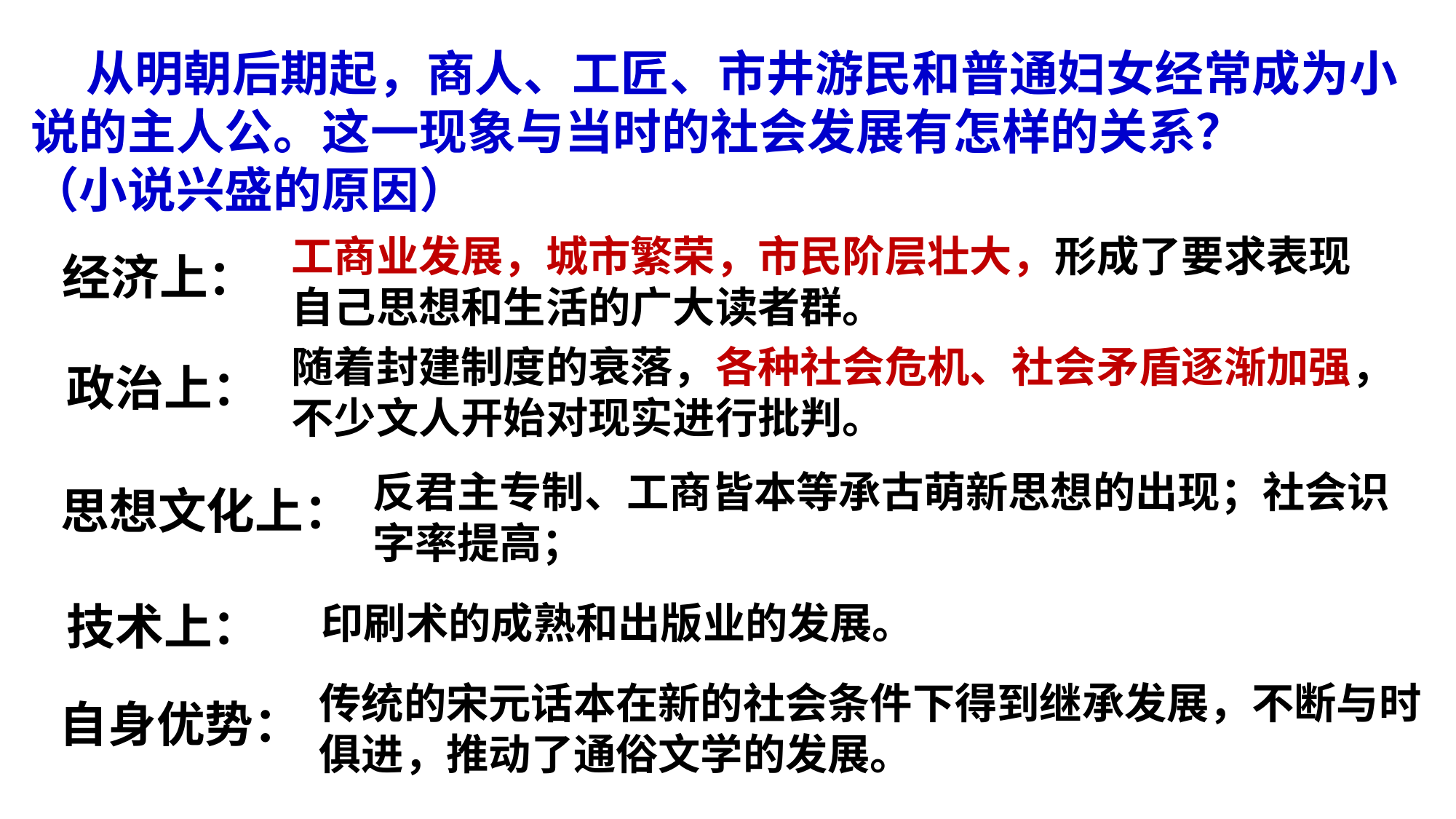

从明朝后期起，商人、工匠、市井游民和普通妇女经常成为小说的主人公。这一现象与当时的社会发展有怎样的关系？
（小说兴盛的原因）
经济上：
工商业发展，城市繁荣，市民阶层壮大，形成了要求表现自己思想和生活的广大读者群。
政治上：
随着封建制度的衰落，各种社会危机、社会矛盾逐渐加强，不少文人开始对现实进行批判。
思想文化上：
反君主专制、工商皆本等承古萌新思想的出现；社会识字率提高；
技术上：
印刷术的成熟和出版业的发展。
自身优势：
传统的宋元话本在新的社会条件下得到继承发展，不断与时俱进，推动了通俗文学的发展。